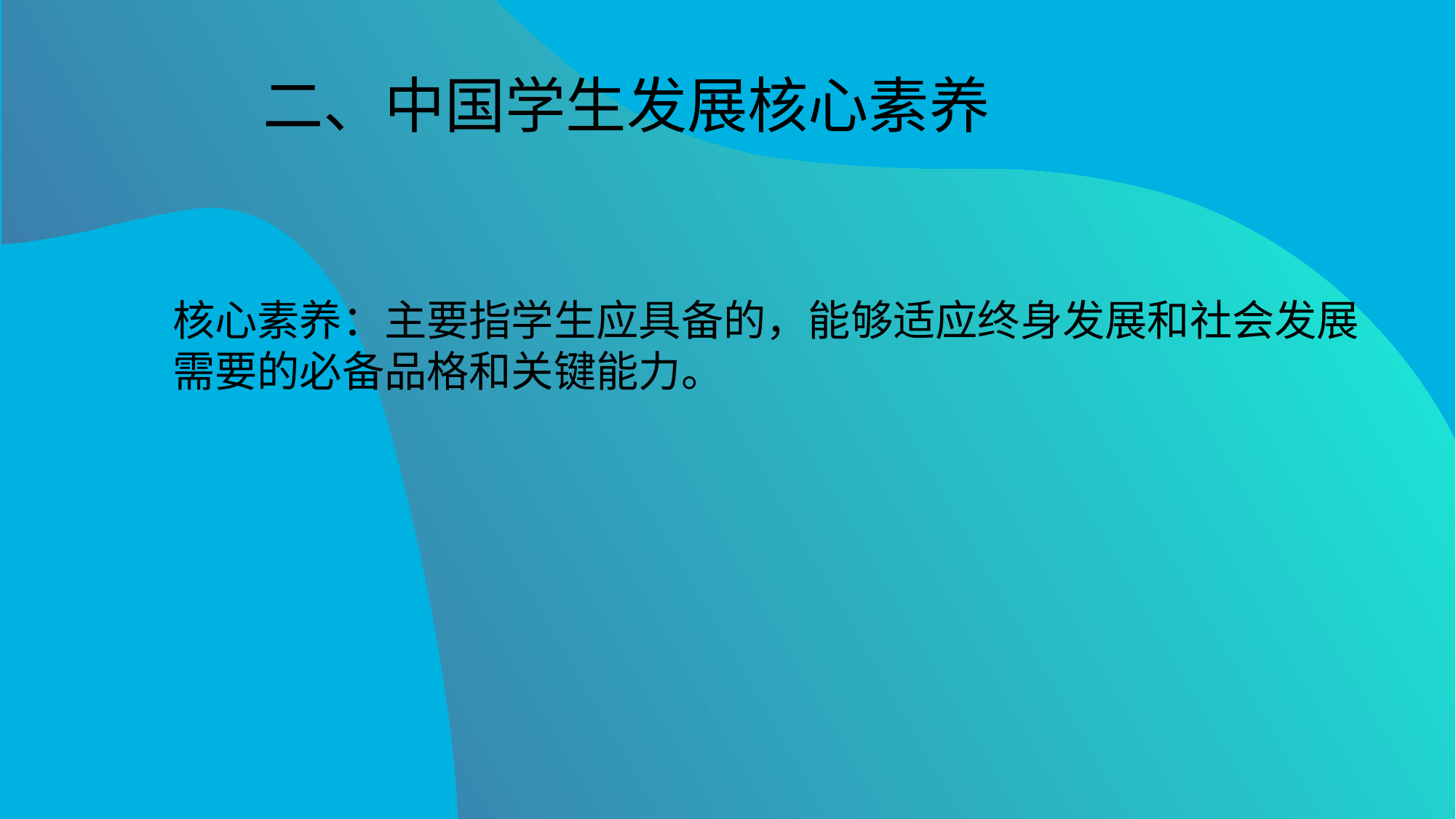

二、中国学生发展核心素养
核心素养：主要指学生应具备的，能够适应终身发展和社会发展需要的必备品格和关键能力。